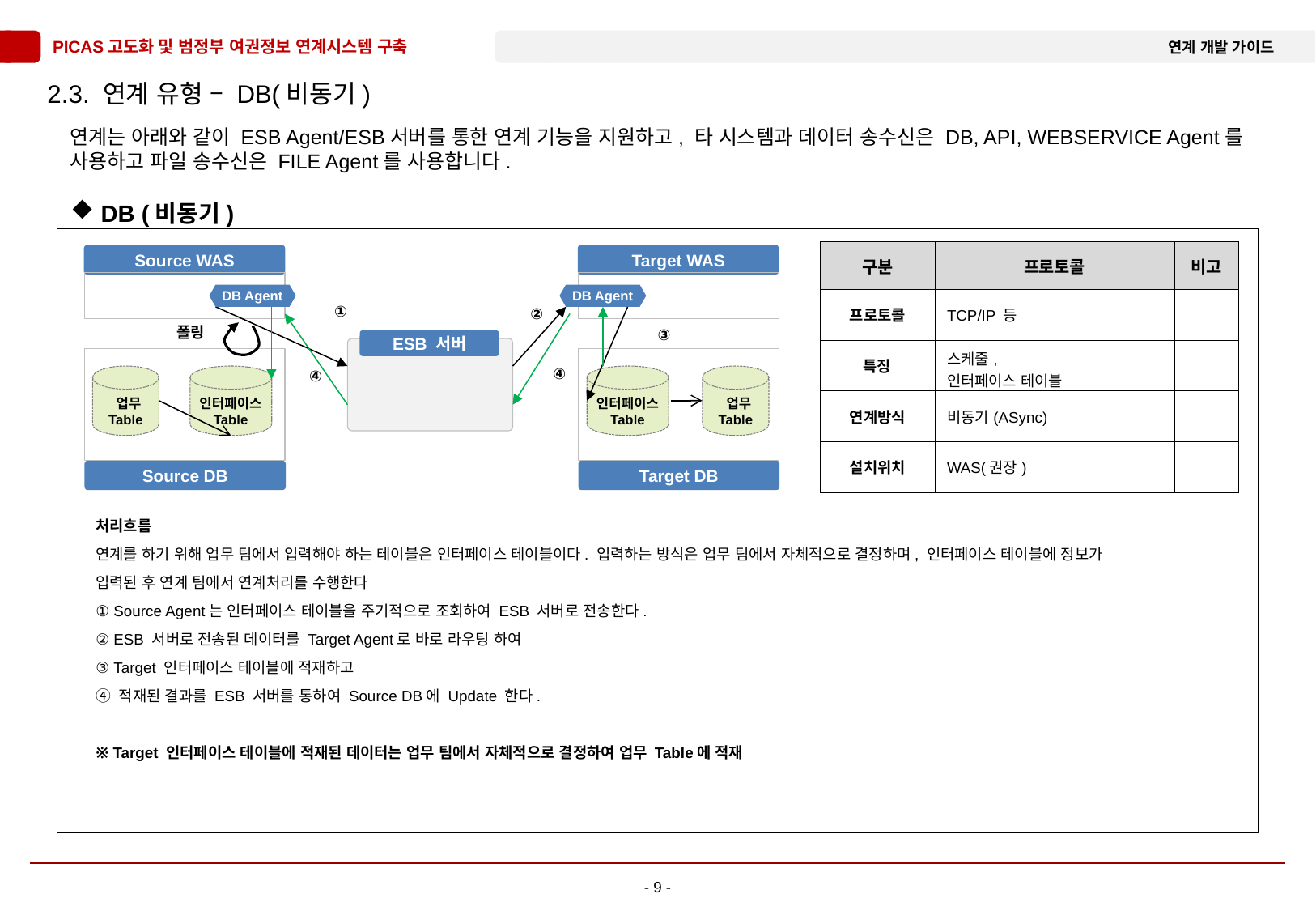

# 2.3. 연계 유형 – DB(비동기)
연계는 아래와 같이 ESB Agent/ESB서버를 통한 연계 기능을 지원하고, 타 시스템과 데이터 송수신은 DB, API, WEBSERVICE Agent를 사용하고 파일 송수신은 FILE Agent를 사용합니다.
 DB (비동기)

| 구분 | 프로토콜 | 비고 |
| --- | --- | --- |
| 프로토콜 | TCP/IP 등 |  |
| 특징 | 스케줄, 인터페이스 테이블 |  |
| 연계방식 | 비동기(ASync) |  |
| 설치위치 | WAS(권장) |  |
Source WAS
Target WAS

DB Agent
DB Agent
①
②
폴링
③

ESB 서버

④
④
 업무
Table
인터페이스
Table
인터페이스
Table
 업무
Table
Source DB
Target DB
처리흐름
연계를 하기 위해 업무 팀에서 입력해야 하는 테이블은 인터페이스 테이블이다. 입력하는 방식은 업무 팀에서 자체적으로 결정하며, 인터페이스 테이블에 정보가
입력된 후 연계 팀에서 연계처리를 수행한다
① Source Agent는 인터페이스 테이블을 주기적으로 조회하여 ESB 서버로 전송한다.
② ESB 서버로 전송된 데이터를 Target Agent로 바로 라우팅 하여
③ Target 인터페이스 테이블에 적재하고
④ 적재된 결과를 ESB 서버를 통하여 Source DB에 Update 한다.

※ Target 인터페이스 테이블에 적재된 데이터는 업무 팀에서 자체적으로 결정하여 업무 Table에 적재